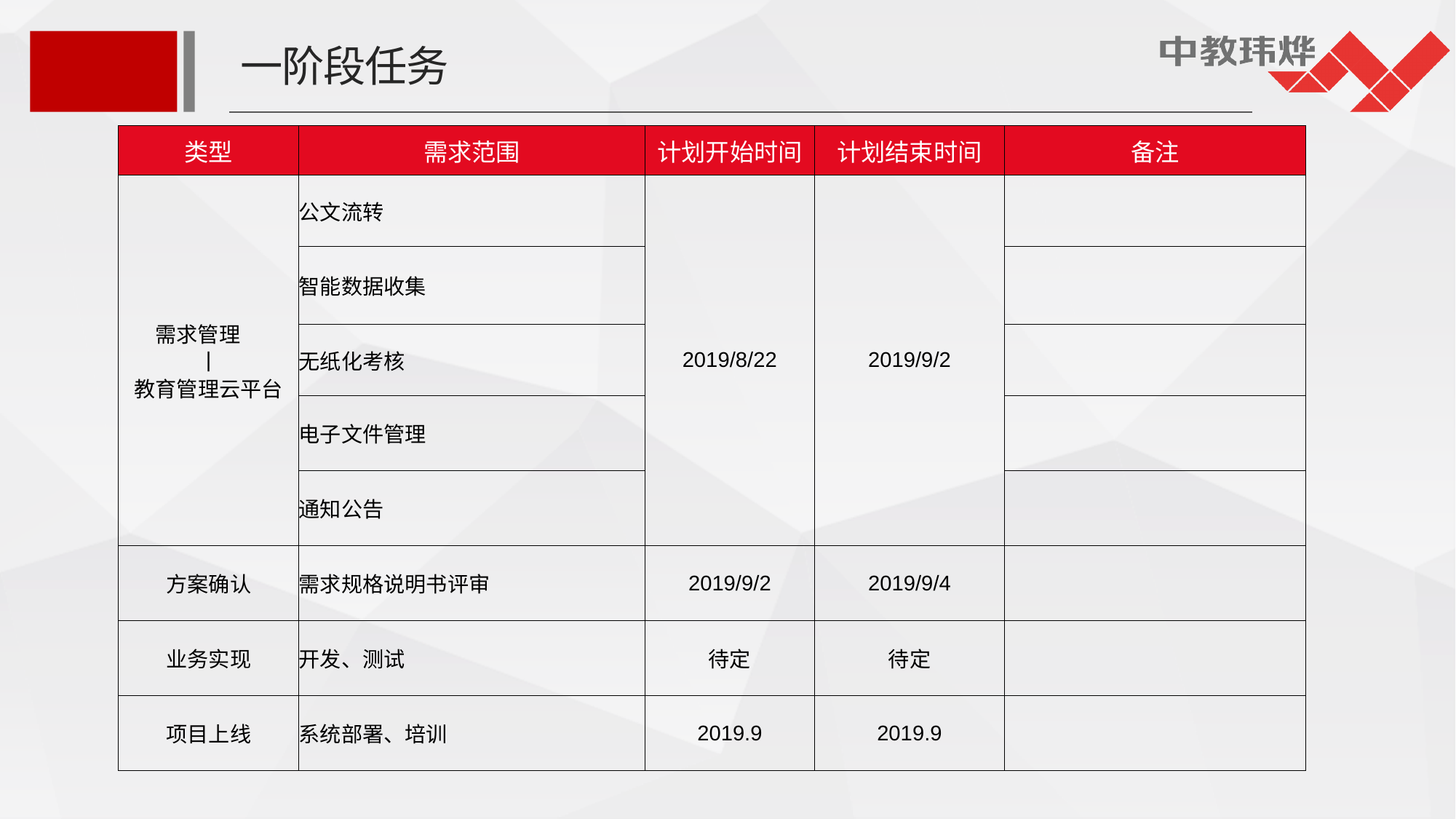

一阶段任务
| 类型 | 需求范围 | 计划开始时间 | 计划结束时间 | 备注 |
| --- | --- | --- | --- | --- |
| 需求管理　 | 教育管理云平台 | 公文流转 | 2019/8/22 | 2019/9/2 |  |
|  | 智能数据收集 |  |  |  |
|  | 无纸化考核 |  |  |  |
|  | 电子文件管理 |  |  |  |
|  | 通知公告 |  |  |  |
| 方案确认 | 需求规格说明书评审 | 2019/9/2 | 2019/9/4 |  |
| 业务实现 | 开发、测试 | 待定 | 待定 |  |
| 项目上线 | 系统部署、培训 | 2019.9 | 2019.9 |  |